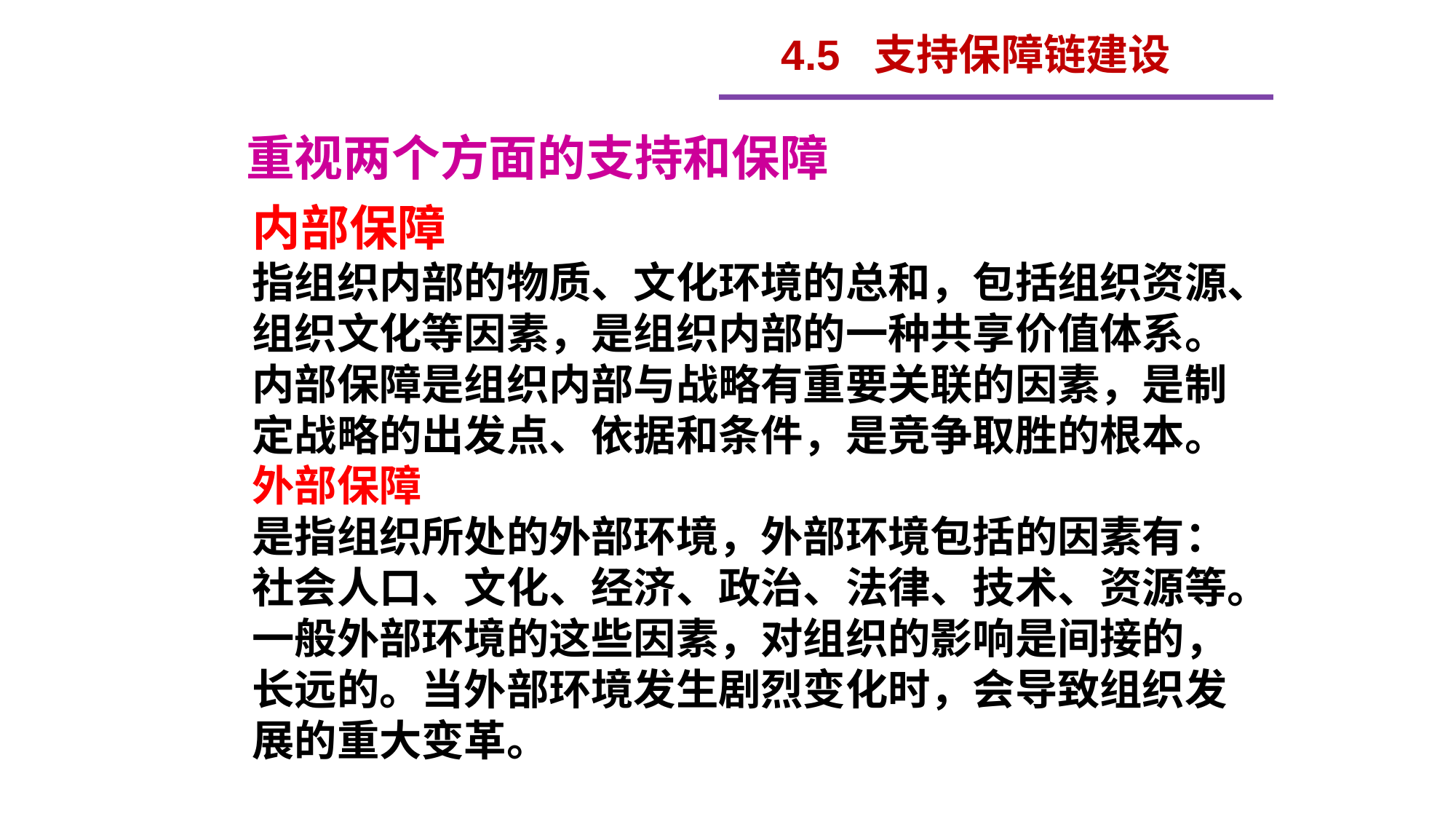

4.5  支持保障链建设

   重视两个方面的支持和保障
内部保障
指组织内部的物质、文化环境的总和，包括组织资源、组织文化等因素，是组织内部的一种共享价值体系。内部保障是组织内部与战略有重要关联的因素，是制定战略的出发点、依据和条件，是竞争取胜的根本。
外部保障
是指组织所处的外部环境，外部环境包括的因素有：社会人口、文化、经济、政治、法律、技术、资源等。一般外部环境的这些因素，对组织的影响是间接的，长远的。当外部环境发生剧烈变化时，会导致组织发展的重大变革。